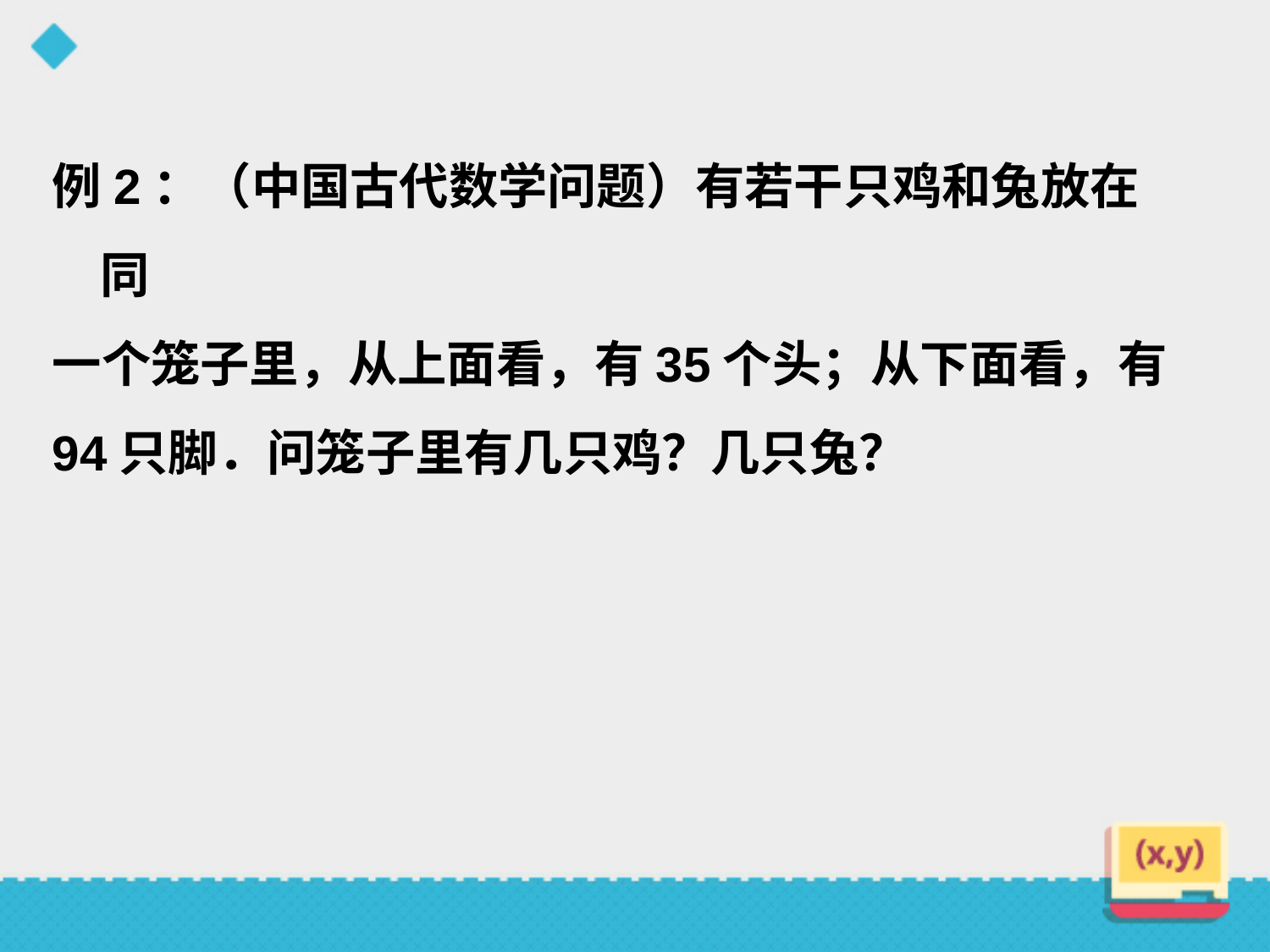

例2：（中国古代数学问题）有若干只鸡和兔放在同
一个笼子里，从上面看，有35个头；从下面看，有
94只脚．问笼子里有几只鸡？几只兔？